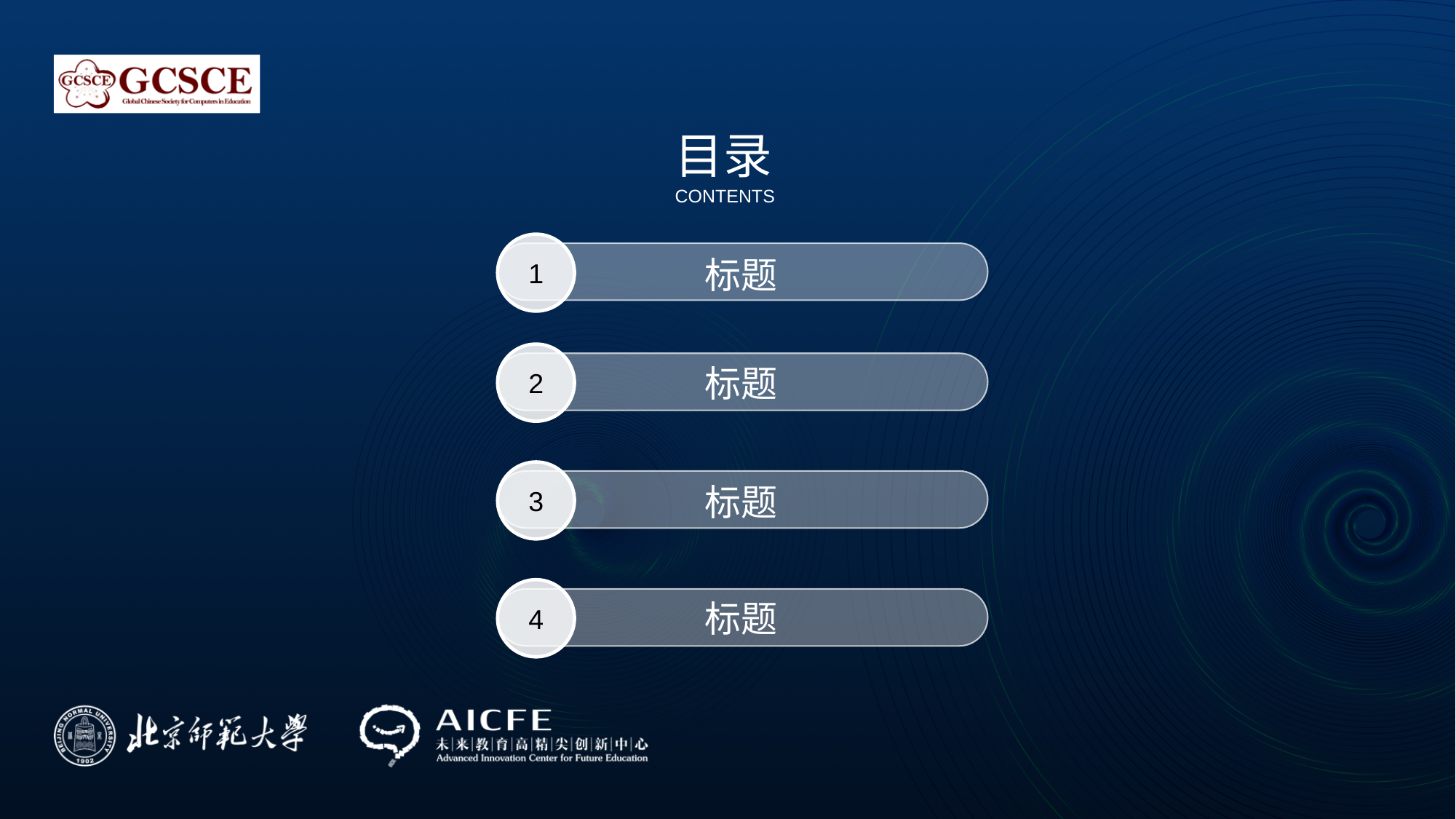

目录
CONTENTS
1

标题
2

标题
3

标题
4

标题